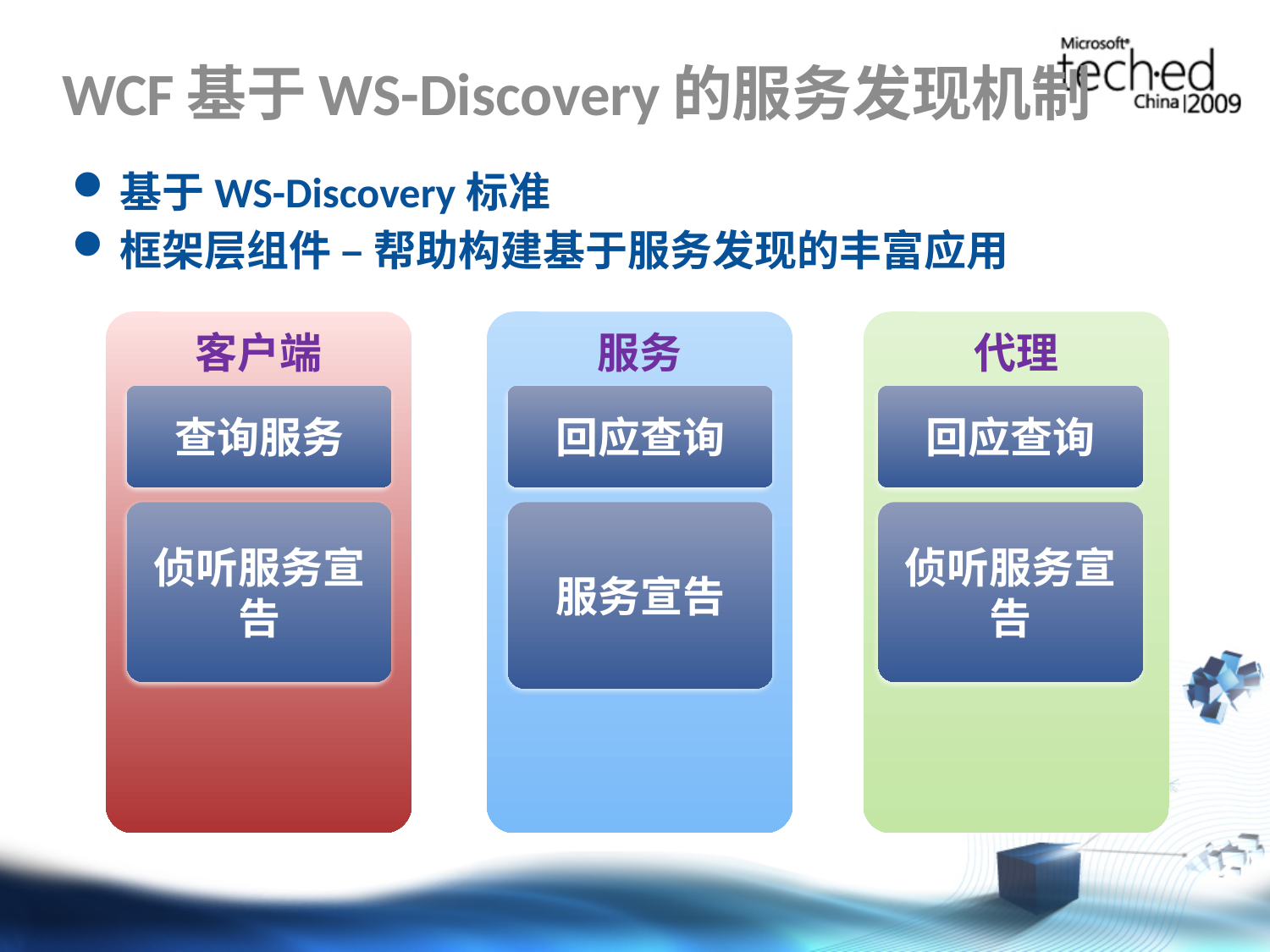

# WCF基于WS-Discovery的服务发现机制
基于WS-Discovery标准
框架层组件 – 帮助构建基于服务发现的丰富应用
代理
客户端
服务
查询服务
回应查询
回应查询
侦听服务宣告
服务宣告
侦听服务宣告